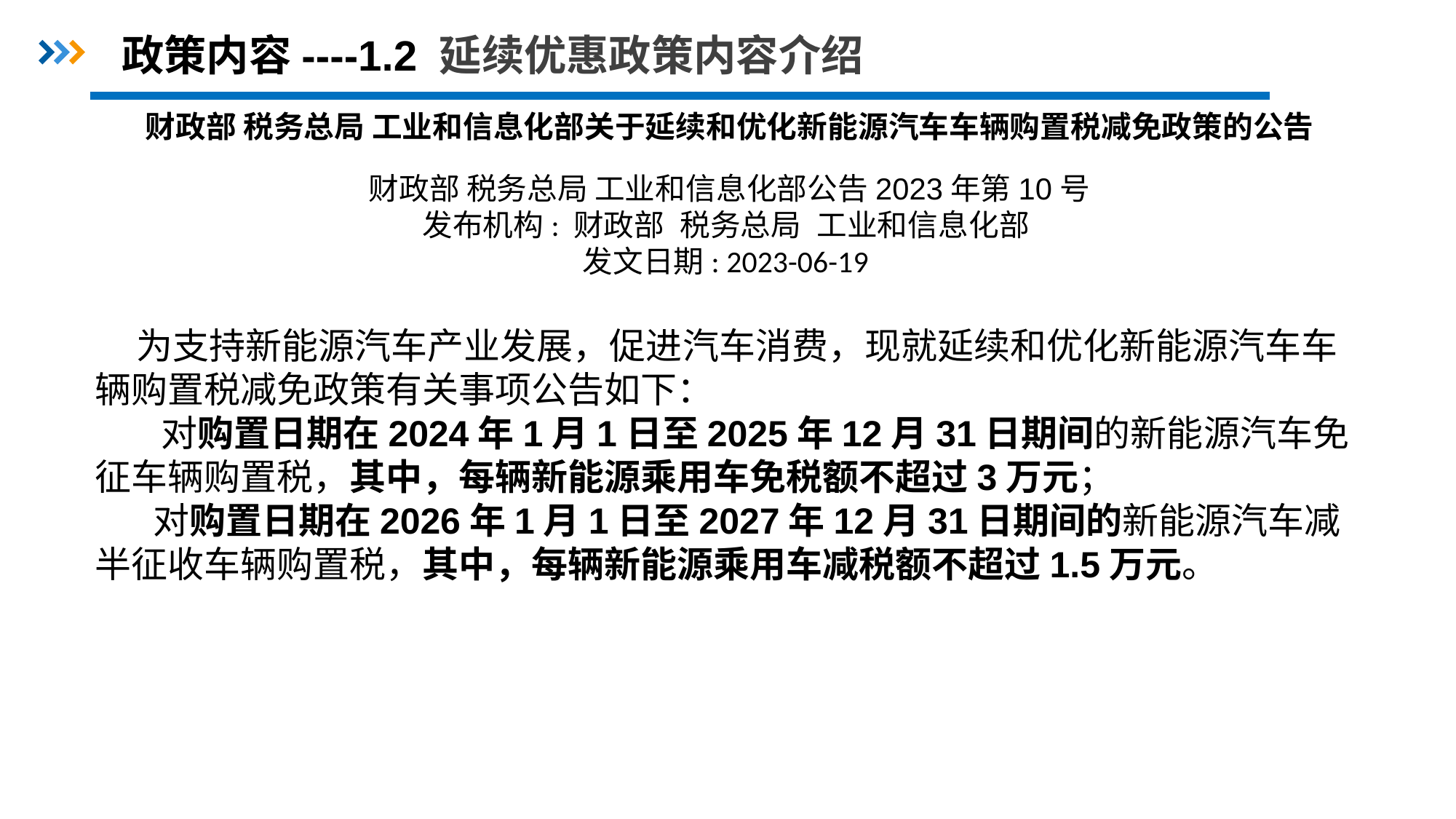

政策内容----1.2 延续优惠政策内容介绍
财政部 税务总局 工业和信息化部关于延续和优化新能源汽车车辆购置税减免政策的公告

财政部 税务总局 工业和信息化部公告2023年第10号 发布机构: 财政部 税务总局 工业和信息化部  发文日期: 2023-06-19

    为支持新能源汽车产业发展，促进汽车消费，现就延续和优化新能源汽车车辆购置税减免政策有关事项公告如下：
       对购置日期在2024年1月1日至2025年12月31日期间的新能源汽车免征车辆购置税，其中，每辆新能源乘用车免税额不超过3万元；
      对购置日期在2026年1月1日至2027年12月31日期间的新能源汽车减半征收车辆购置税，其中，每辆新能源乘用车减税额不超过1.5万元。